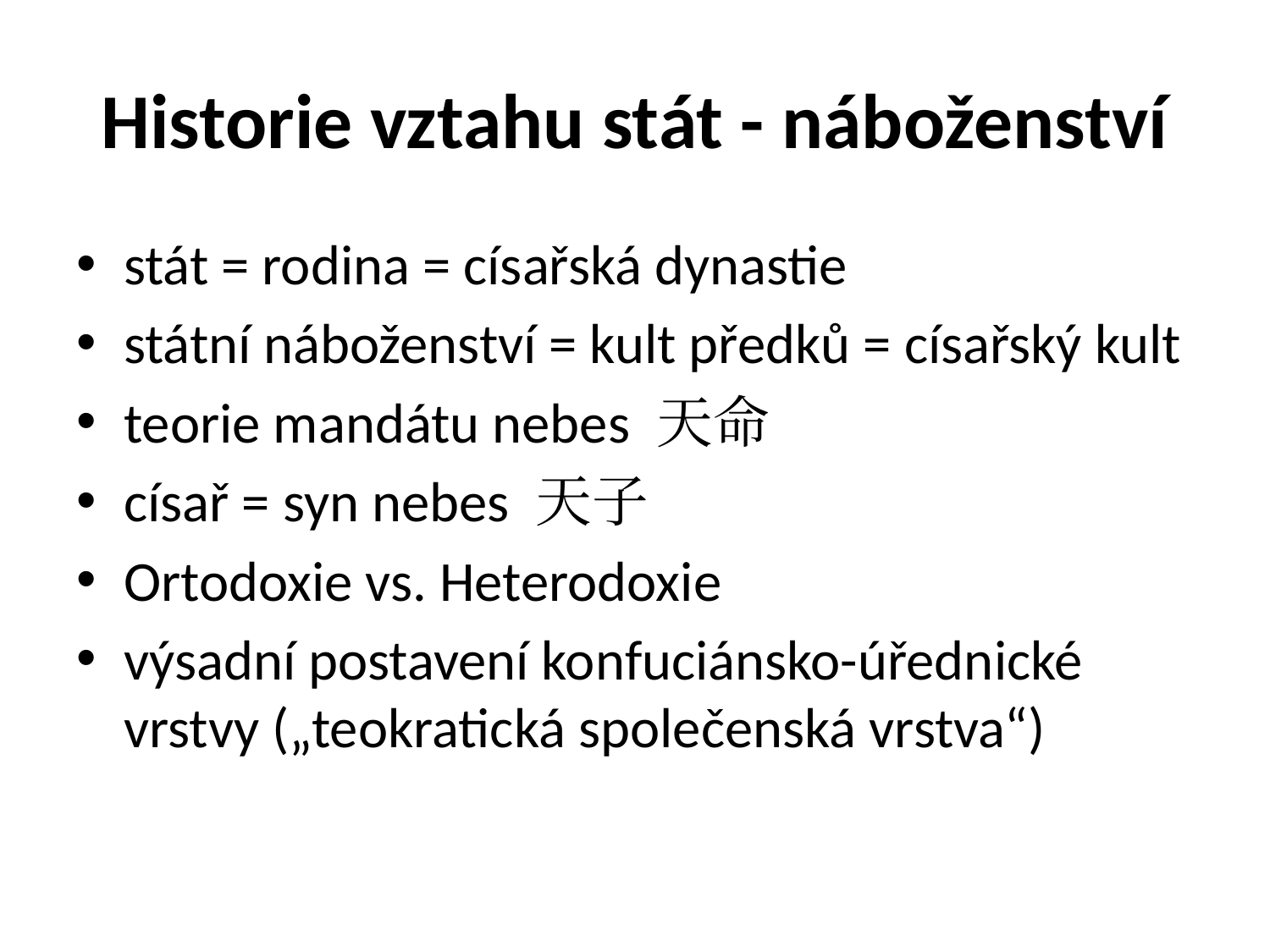

# Historie vztahu stát - náboženství
stát = rodina = císařská dynastie
státní náboženství = kult předků = císařský kult
teorie mandátu nebes 天命
císař = syn nebes 天子
Ortodoxie vs. Heterodoxie
výsadní postavení konfuciánsko-úřednické vrstvy („teokratická společenská vrstva“)